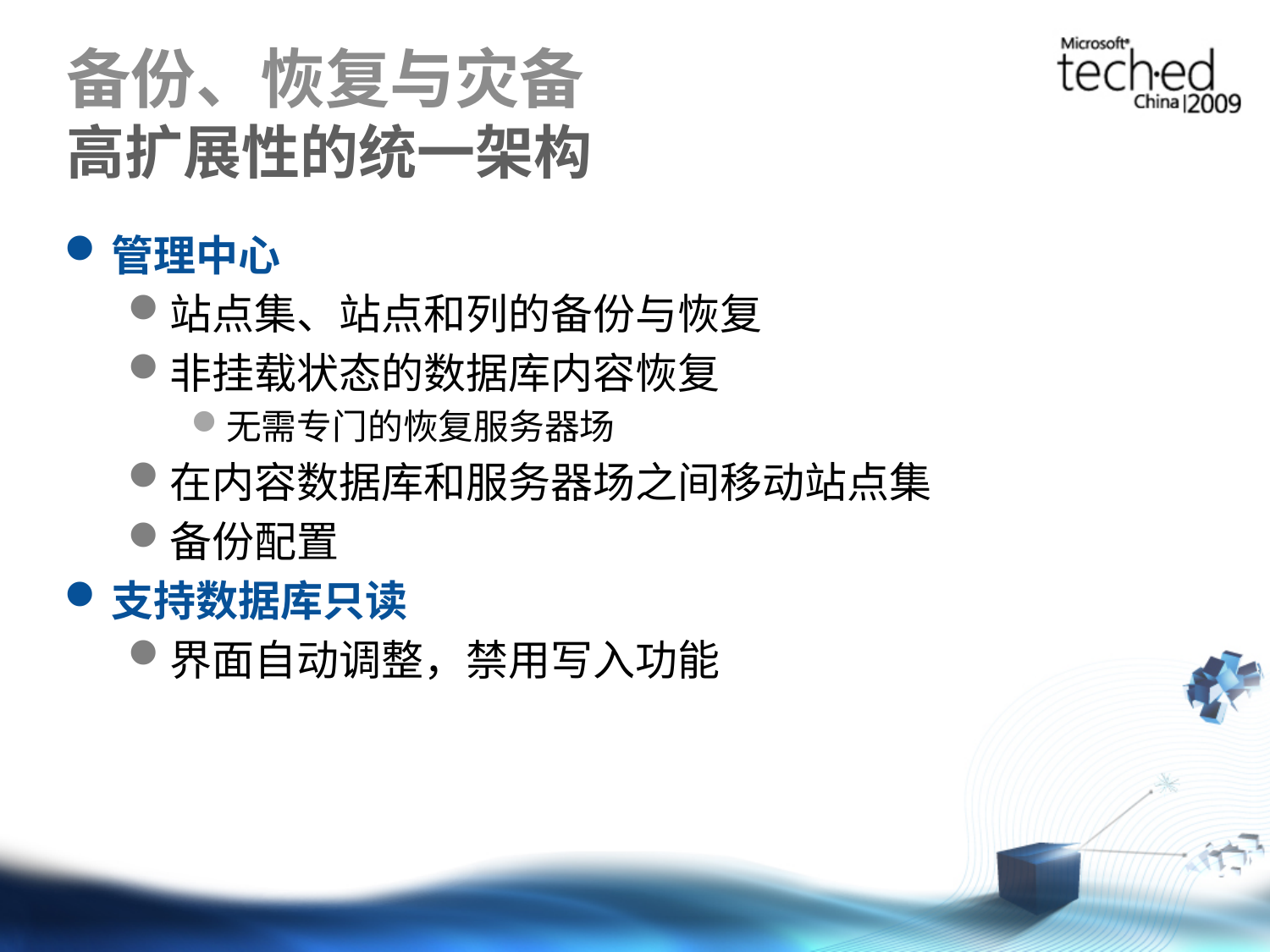

# 备份、恢复与灾备 高扩展性的统一架构
管理中心
站点集、站点和列的备份与恢复
非挂载状态的数据库内容恢复
无需专门的恢复服务器场
在内容数据库和服务器场之间移动站点集
备份配置
支持数据库只读
界面自动调整，禁用写入功能